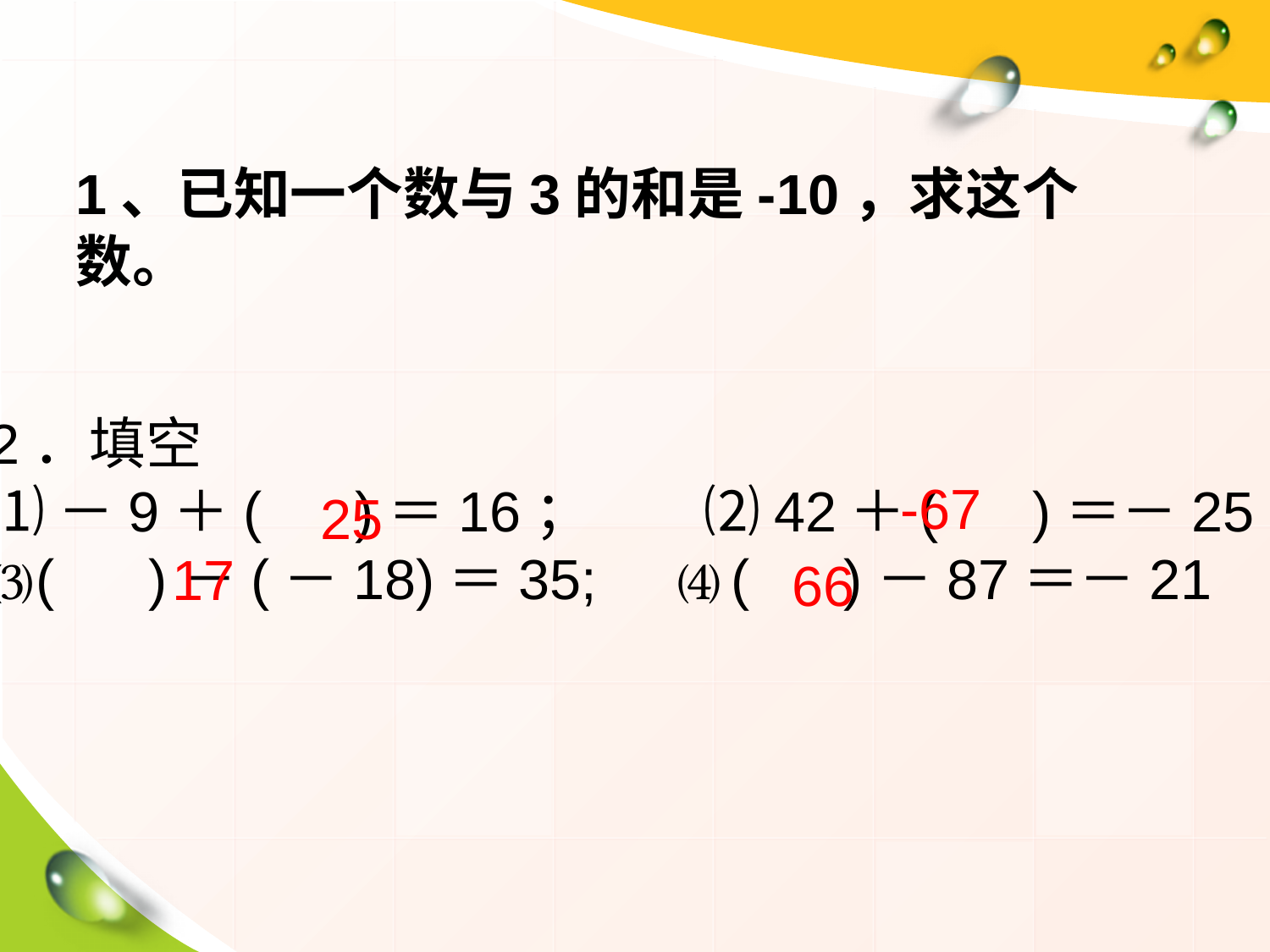

1、已知一个数与3的和是-10，求这个数。
2．填空
⑴－9＋(      )＝16；　　⑵42＋(      )＝－25；
⑶(      )－(－18)＝35;     ⑷(      )－87＝－21
-67
25
17
66